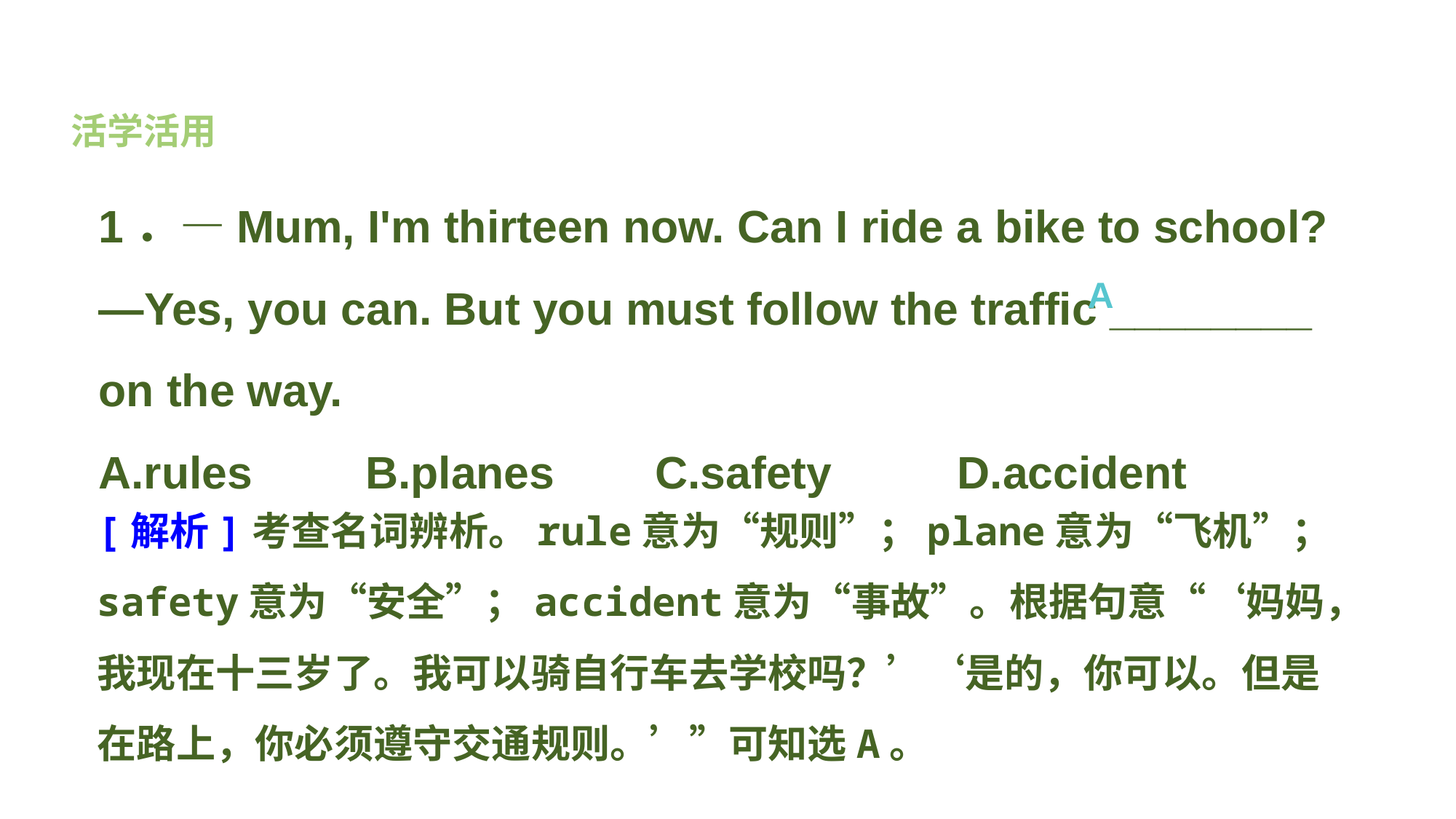

活学活用
1．—Mum, I'm thirteen now. Can I ride a bike to school?
—Yes, you can. But you must follow the traffic ________ on the way.
A.rules　　B.planes        C.safety          D.accident
A
[解析]考查名词辨析。rule意为“规则”；plane意为“飞机”；safety意为“安全”；accident意为“事故”。根据句意“‘妈妈，我现在十三岁了。我可以骑自行车去学校吗？’‘是的，你可以。但是在路上，你必须遵守交通规则。’”可知选A。